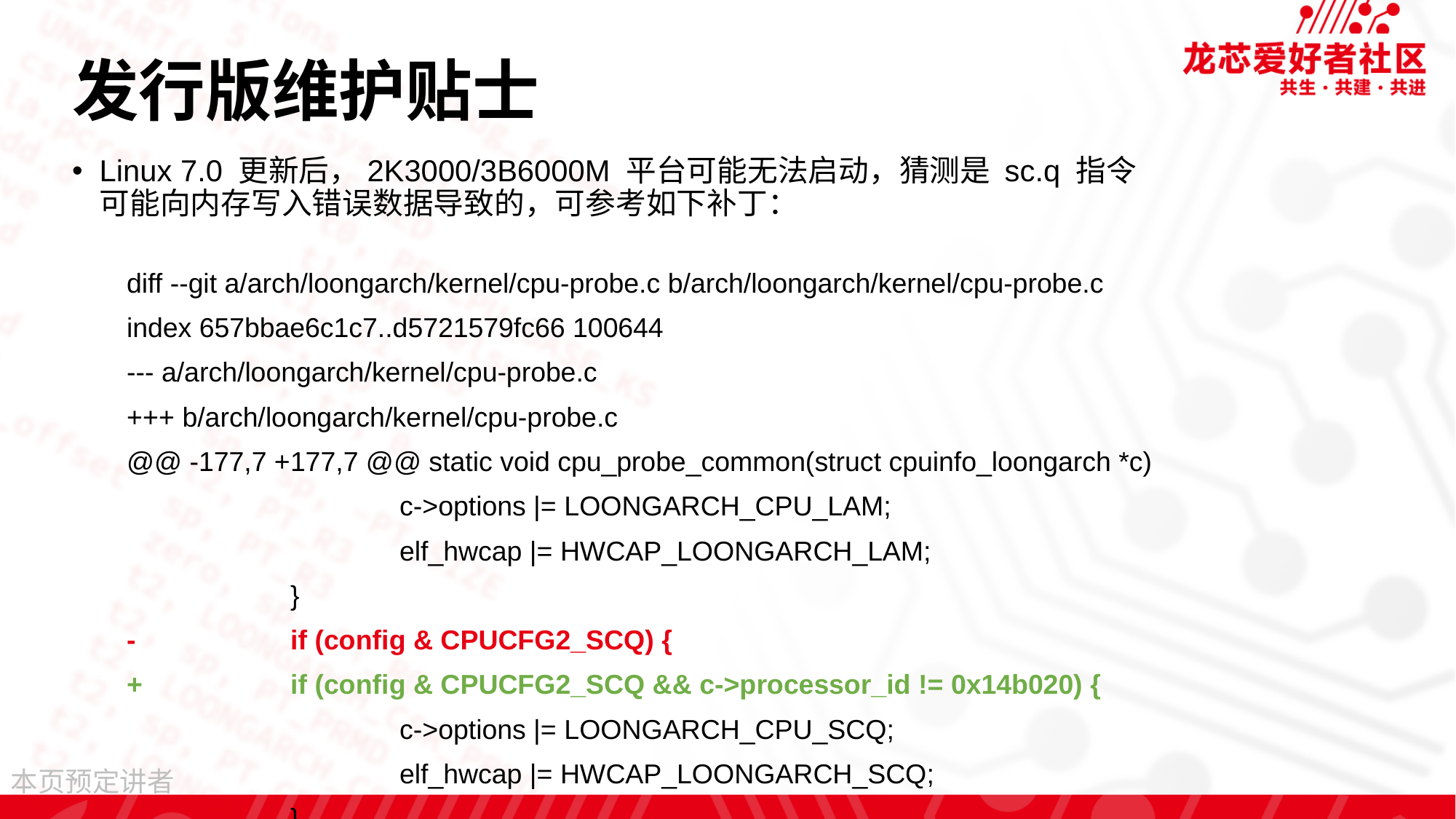

# 发行版维护贴士
Linux 7.0 更新后，2K3000/3B6000M 平台可能无法启动，猜测是 sc.q 指令
可能向内存写入错误数据导致的，可参考如下补丁：
diff --git a/arch/loongarch/kernel/cpu-probe.c b/arch/loongarch/kernel/cpu-probe.c
index 657bbae6c1c7..d5721579fc66 100644
--- a/arch/loongarch/kernel/cpu-probe.c
+++ b/arch/loongarch/kernel/cpu-probe.c
@@ -177,7 +177,7 @@ static void cpu_probe_common(struct cpuinfo_loongarch *c) 			c->options |= LOONGARCH_CPU_LAM; 			elf_hwcap |= HWCAP_LOONGARCH_LAM;	 	}
-		if (config & CPUCFG2_SCQ) {
+		if (config & CPUCFG2_SCQ && c->processor_id != 0x14b020) { 			c->options |= LOONGARCH_CPU_SCQ; 			elf_hwcap |= HWCAP_LOONGARCH_SCQ;	 	}